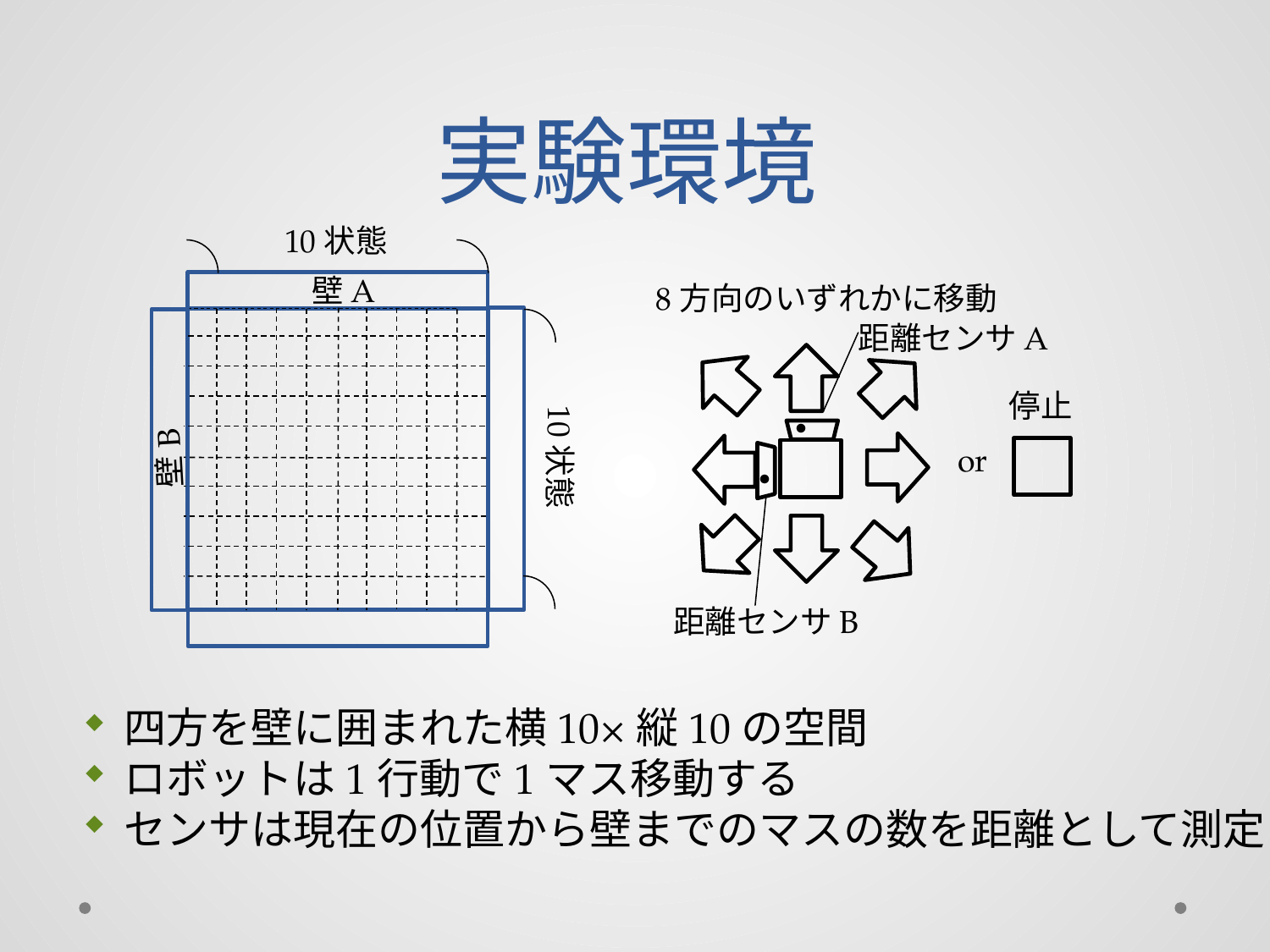

# 実験環境
10状態
壁A

10状態
壁B

8方向のいずれかに移動
距離センサA

・

・

停止
or

距離センサB
四方を壁に囲まれた横10×縦10の空間
ロボットは1行動で1マス移動する
センサは現在の位置から壁までのマスの数を距離として測定